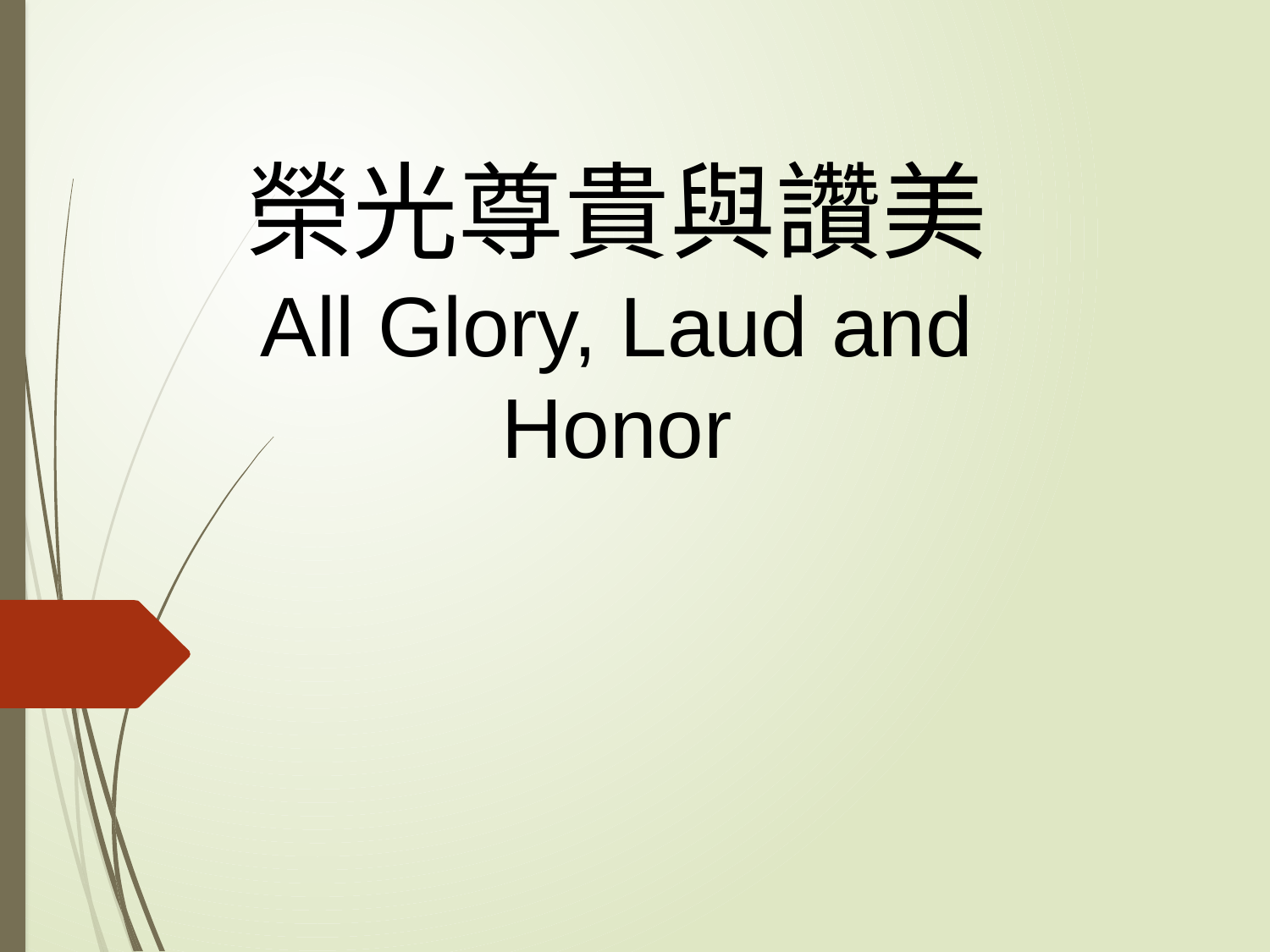

# 榮光尊貴與讚美 All Glory, Laud and Honor